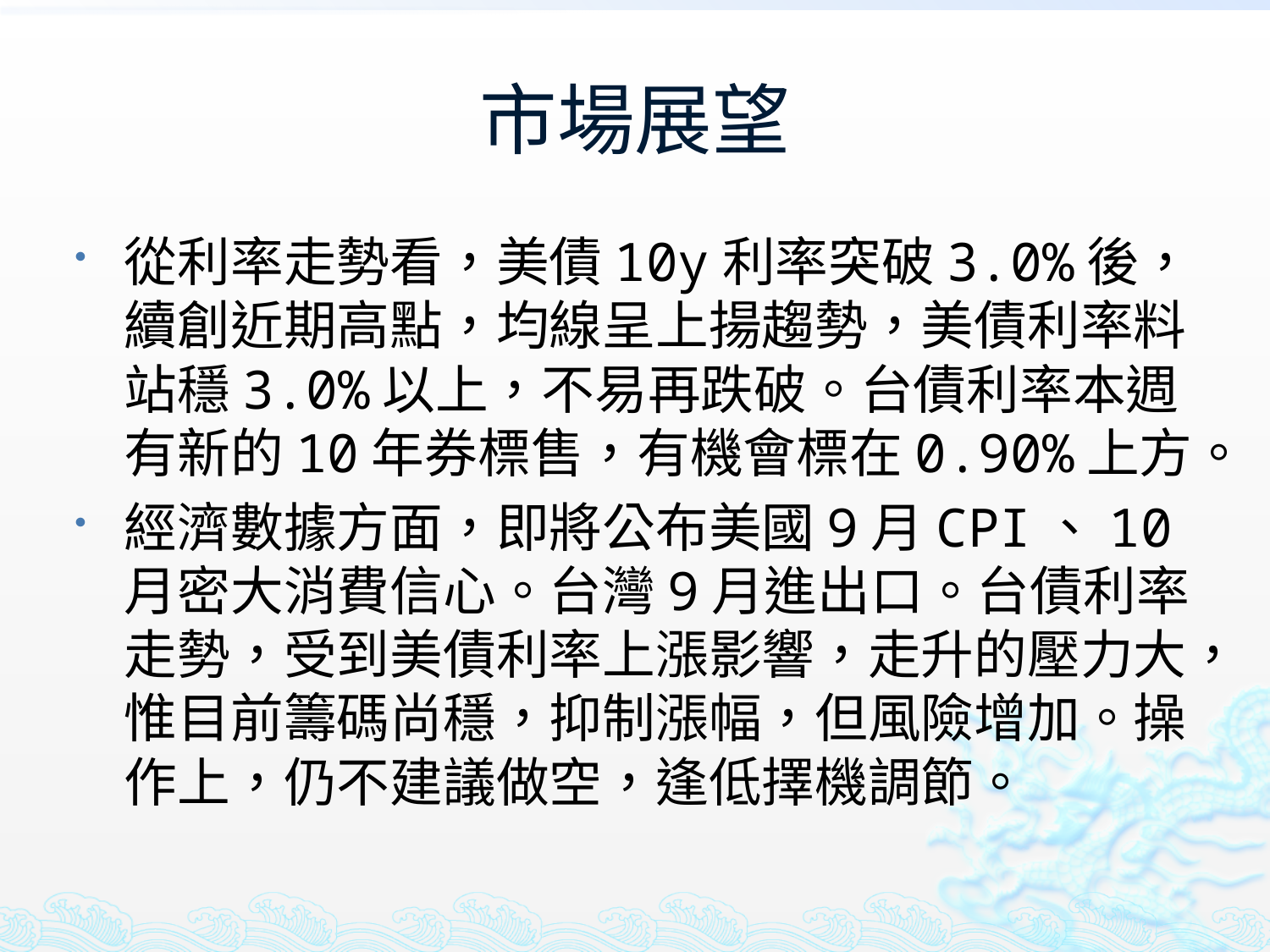

# 市場展望
從利率走勢看，美債10y利率突破3.0%後，續創近期高點，均線呈上揚趨勢，美債利率料站穩3.0%以上，不易再跌破。台債利率本週有新的10年券標售，有機會標在0.90%上方。
經濟數據方面，即將公布美國9月CPI、10月密大消費信心。台灣9月進出口。台債利率走勢，受到美債利率上漲影響，走升的壓力大，惟目前籌碼尚穩，抑制漲幅，但風險增加。操作上，仍不建議做空，逢低擇機調節。